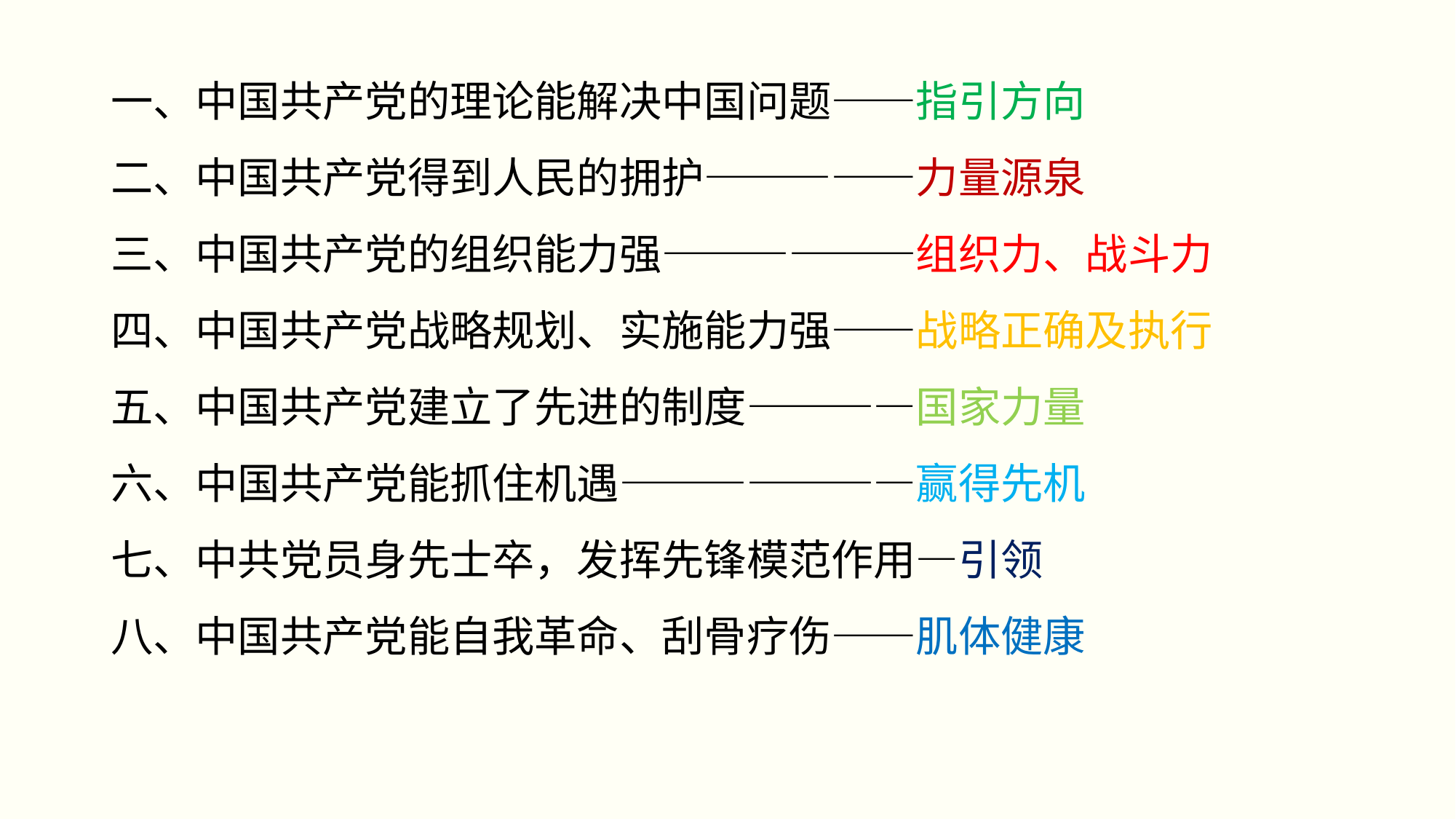

# 一、中国共产党的理论能解决中国问题——指引方向 二、中国共产党得到人民的拥护—————力量源泉 三、中国共产党的组织能力强——————组织力、战斗力 四、中国共产党战略规划、实施能力强——战略正确及执行 五、中国共产党建立了先进的制度————国家力量 六、中国共产党能抓住机遇———————赢得先机 七、中共党员身先士卒，发挥先锋模范作用—引领 八、中国共产党能自我革命、刮骨疗伤——肌体健康